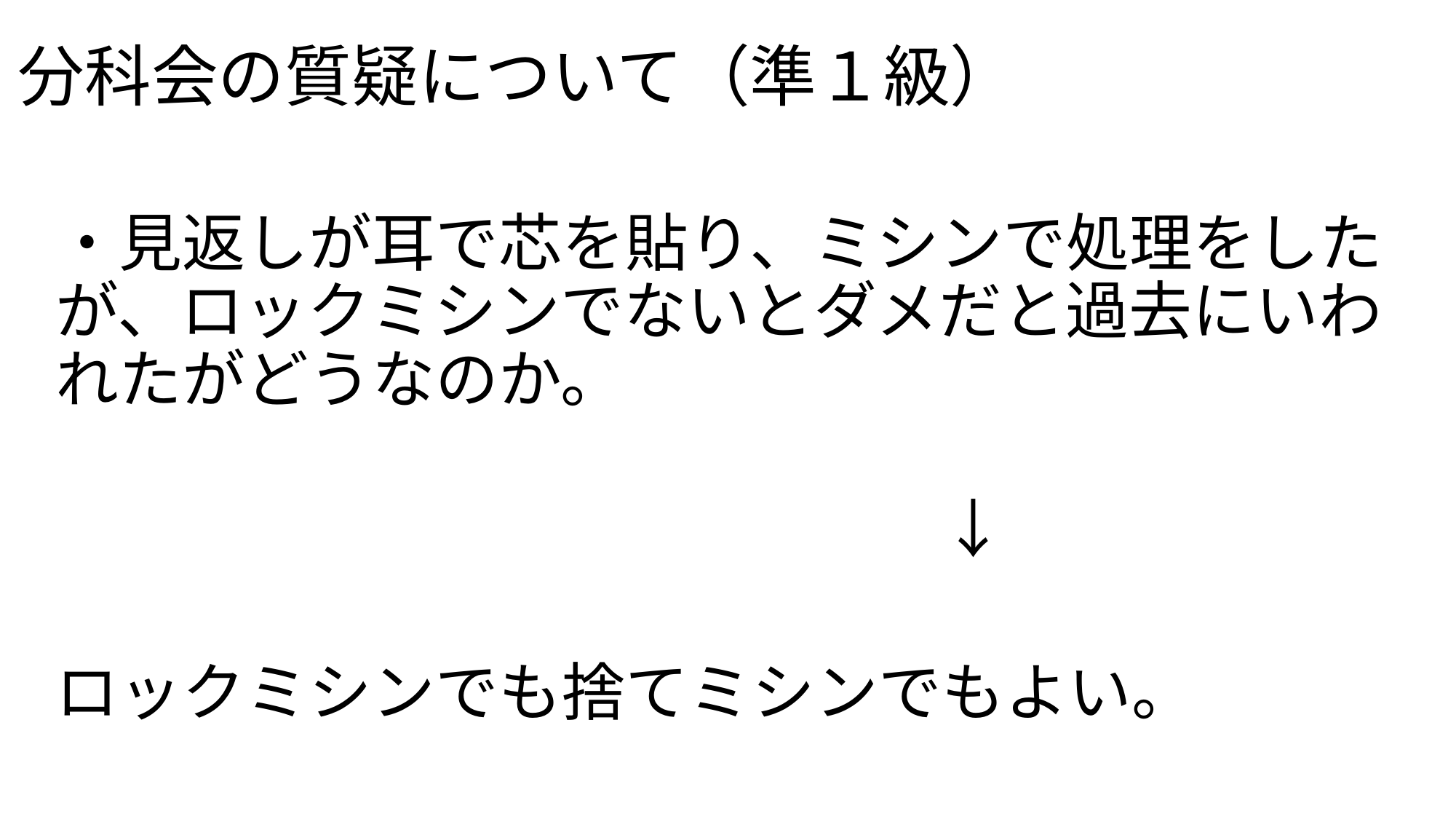

# 分科会の質疑について（準１級）
・見返しが耳で芯を貼り、ミシンで処理をしたが、ロックミシンでないとダメだと過去にいわれたがどうなのか。
　　　　　　　　　　　　　　↓

ロックミシンでも捨てミシンでもよい。